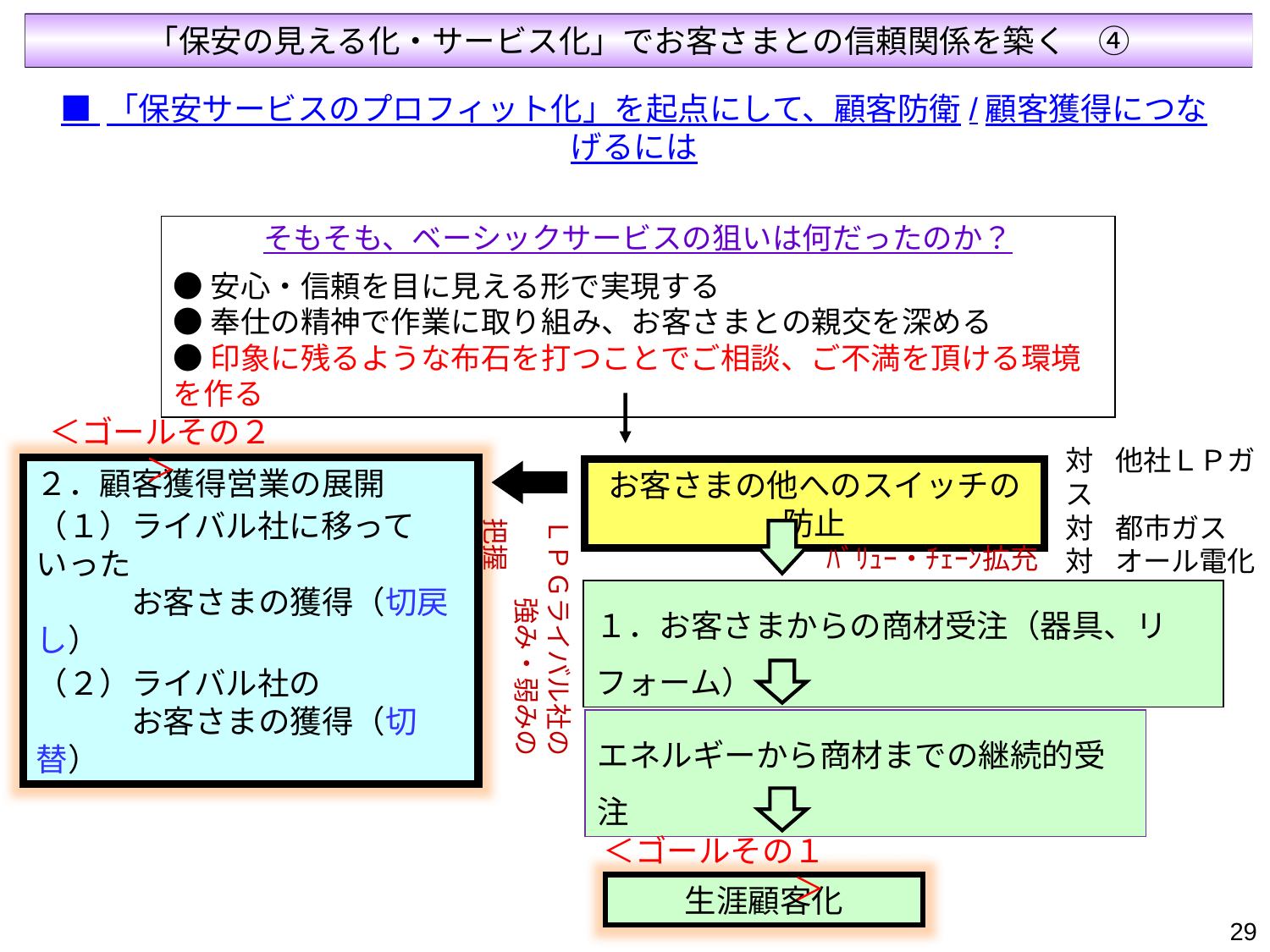

「保安の見える化・サービス化」でお客さまとの信頼関係を築く　④
■ 「保安サービスのプロフィット化」を起点にして、顧客防衛/顧客獲得につなげるには
そもそも、ベーシックサービスの狙いは何だったのか？
●安心・信頼を目に見える形で実現する
●奉仕の精神で作業に取り組み、お客さまとの親交を深める
●印象に残るような布石を打つことでご相談、ご不満を頂ける環境を作る

＜ゴールその２＞
対　他社ＬＰガス
対　都市ガス
対　オール電化

２．顧客獲得営業の展開
（１）ライバル社に移っていった
　　　お客さまの獲得（切戻し）
（２）ライバル社の
　　　お客さまの獲得（切替）
お客さまの他へのスイッチの防止

ﾊﾞﾘｭｰ・ﾁｪｰﾝ拡充
１．お客さまからの商材受注（器具、リフォーム）

エネルギーから商材までの継続的受注

＜ゴールその１＞
生涯顧客化
ＬＰＧライバル社の
　　　強み・弱みの把握
29